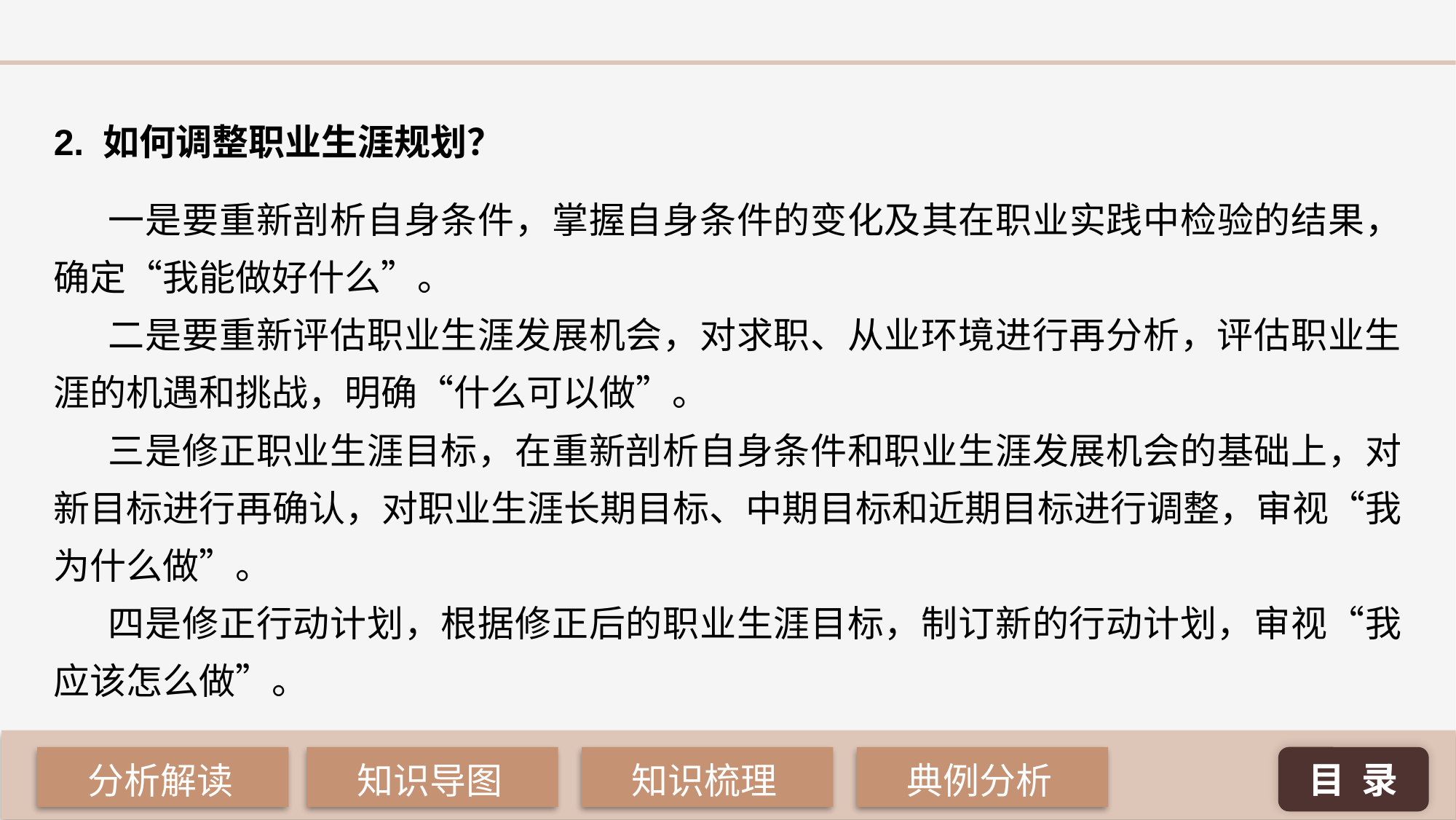

2. 如何调整职业生涯规划？
一是要重新剖析自身条件，掌握自身条件的变化及其在职业实践中检验的结果，确定“我能做好什么”。
二是要重新评估职业生涯发展机会，对求职、从业环境进行再分析，评估职业生涯的机遇和挑战，明确“什么可以做”。
三是修正职业生涯目标，在重新剖析自身条件和职业生涯发展机会的基础上，对新目标进行再确认，对职业生涯长期目标、中期目标和近期目标进行调整，审视“我为什么做”。
四是修正行动计划，根据修正后的职业生涯目标，制订新的行动计划，审视“我应该怎么做”。